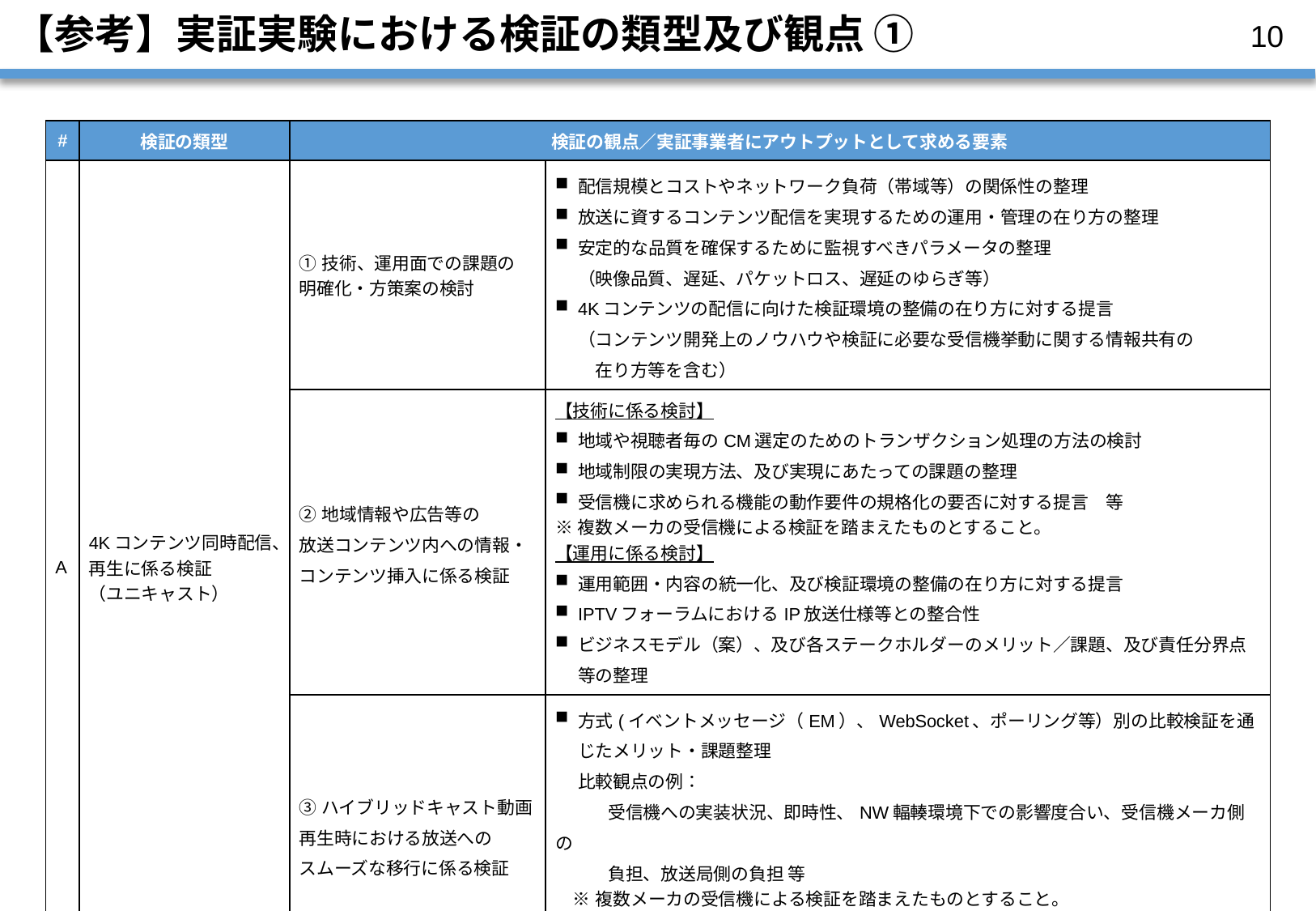

# 【参考】実証実験における検証の類型及び観点 ①
10
| # | 検証の類型 | 検証の観点／実証事業者にアウトプットとして求める要素 |  |
| --- | --- | --- | --- |
| A | 4Kコンテンツ同時配信、再生に係る検証 （ユニキャスト） | ①技術、運用面での課題の 明確化・方策案の検討 | 配信規模とコストやネットワーク負荷（帯域等）の関係性の整理 放送に資するコンテンツ配信を実現するための運用・管理の在り方の整理 安定的な品質を確保するために監視すべきパラメータの整理 （映像品質、遅延、パケットロス、遅延のゆらぎ等） 4Kコンテンツの配信に向けた検証環境の整備の在り方に対する提言 （コンテンツ開発上のノウハウや検証に必要な受信機挙動に関する情報共有の 　在り方等を含む） |
|  |  | ②地域情報や広告等の 放送コンテンツ内への情報・コンテンツ挿入に係る検証 | 【技術に係る検討】 地域や視聴者毎のCM選定のためのトランザクション処理の方法の検討 地域制限の実現方法、及び実現にあたっての課題の整理 受信機に求められる機能の動作要件の規格化の要否に対する提言　等 ※複数メーカの受信機による検証を踏まえたものとすること。 【運用に係る検討】 運用範囲・内容の統一化、及び検証環境の整備の在り方に対する提言 IPTVフォーラムにおけるIP放送仕様等との整合性 ビジネスモデル（案）、及び各ステークホルダーのメリット／課題、及び責任分界点等の整理 |
|  |  | ③ハイブリッドキャスト動画再生時における放送への スムーズな移行に係る検証 | 方式(イベントメッセージ（EM）、WebSocket、ポーリング等）別の比較検証を通じたメリット・課題整理 比較観点の例： 　　　受信機への実装状況、即時性、NW輻輳環境下での影響度合い、受信機メーカ側の　　 　　　負担、放送局側の負担 等 ※複数メーカの受信機による検証を踏まえたものとすること。 ※EM方式では、スクランブル処理実施有無別の比較検証も含む。 IPTVフォーラムにおけるハイブリッドキャスト運用規定等との整合性 |